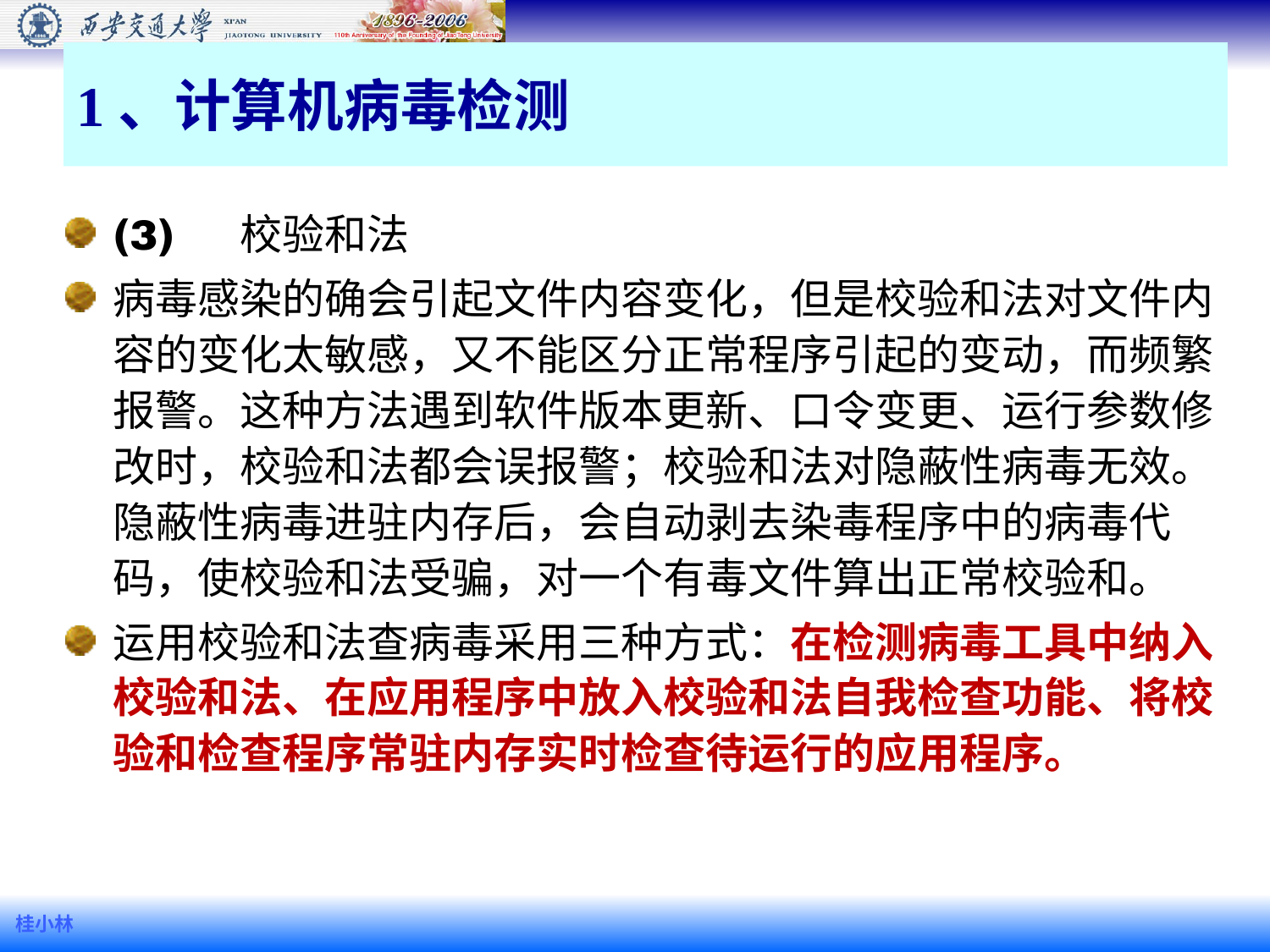

# 1、计算机病毒检测
(3)	校验和法
病毒感染的确会引起文件内容变化，但是校验和法对文件内容的变化太敏感，又不能区分正常程序引起的变动，而频繁报警。这种方法遇到软件版本更新、口令变更、运行参数修改时，校验和法都会误报警；校验和法对隐蔽性病毒无效。隐蔽性病毒进驻内存后，会自动剥去染毒程序中的病毒代码，使校验和法受骗，对一个有毒文件算出正常校验和。
运用校验和法查病毒采用三种方式：在检测病毒工具中纳入校验和法、在应用程序中放入校验和法自我检查功能、将校验和检查程序常驻内存实时检查待运行的应用程序。

73
桂小林